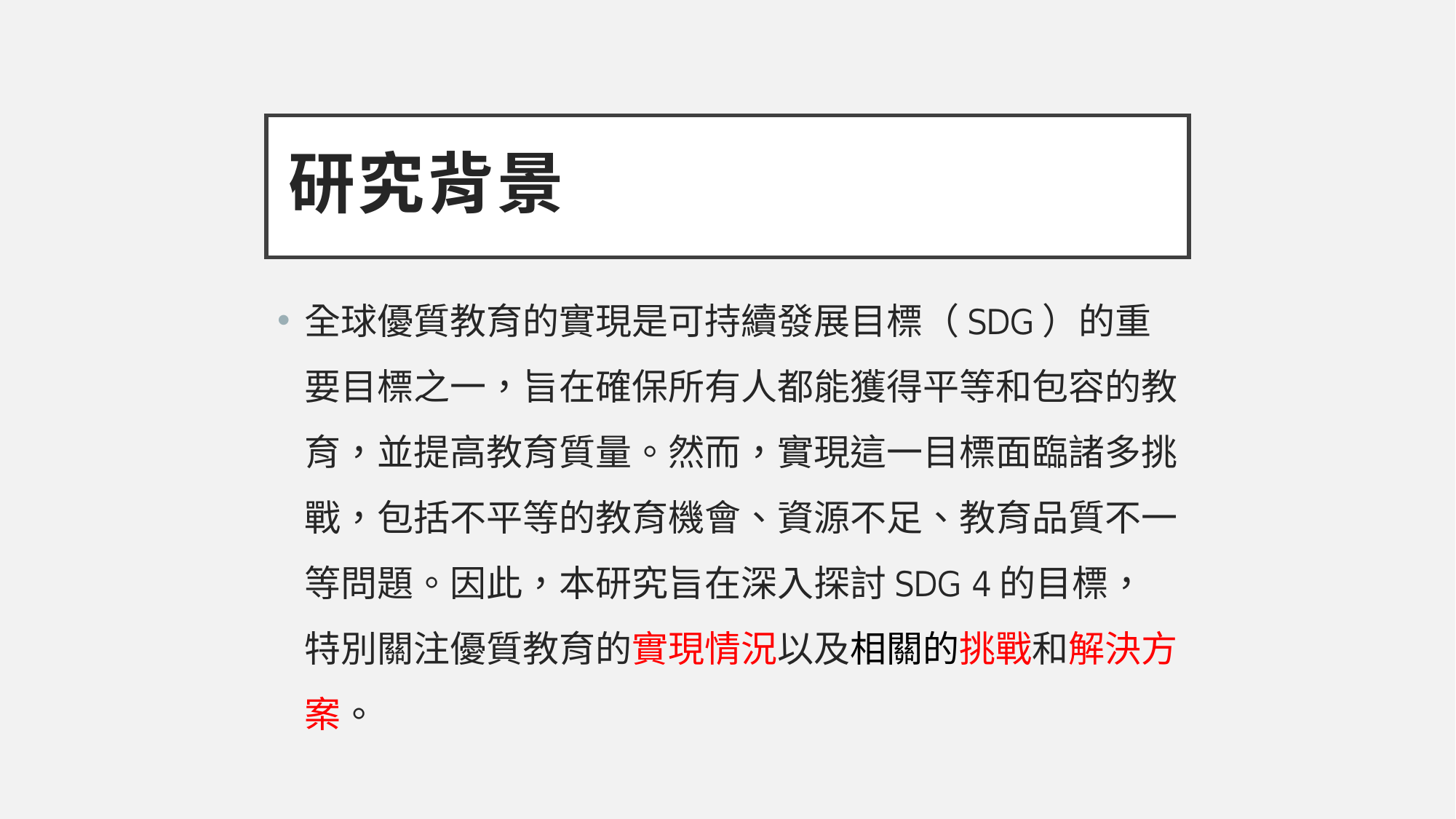

# 研究背景
全球優質教育的實現是可持續發展目標（SDG）的重要目標之一，旨在確保所有人都能獲得平等和包容的教育，並提高教育質量。然而，實現這一目標面臨諸多挑戰，包括不平等的教育機會、資源不足、教育品質不一等問題。因此，本研究旨在深入探討SDG 4的目標，特別關注優質教育的實現情況以及相關的挑戰和解決方案。